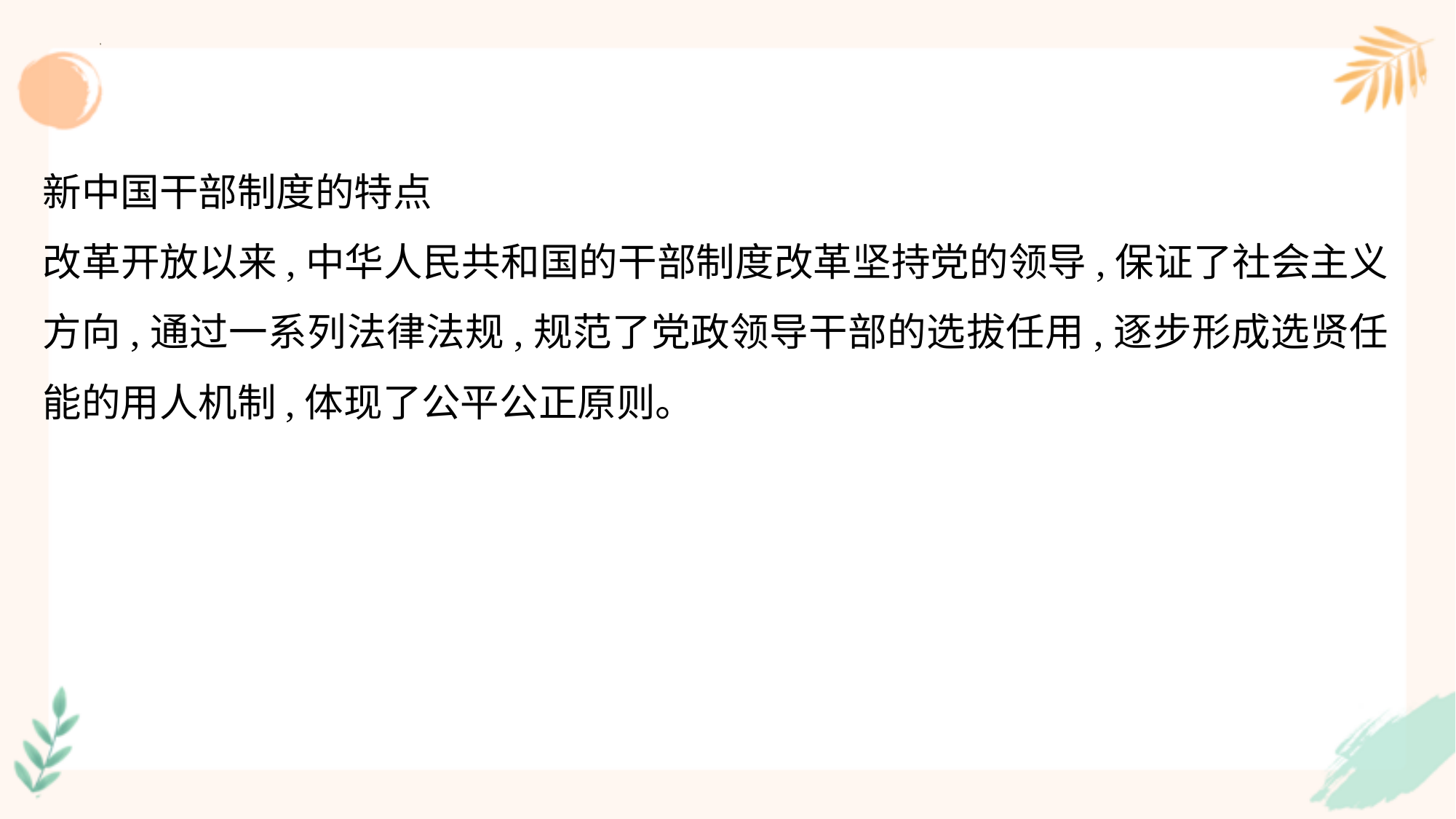

新中国干部制度的特点
改革开放以来,中华人民共和国的干部制度改革坚持党的领导,保证了社会主义方向,通过一系列法律法规,规范了党政领导干部的选拔任用,逐步形成选贤任能的用人机制,体现了公平公正原则。